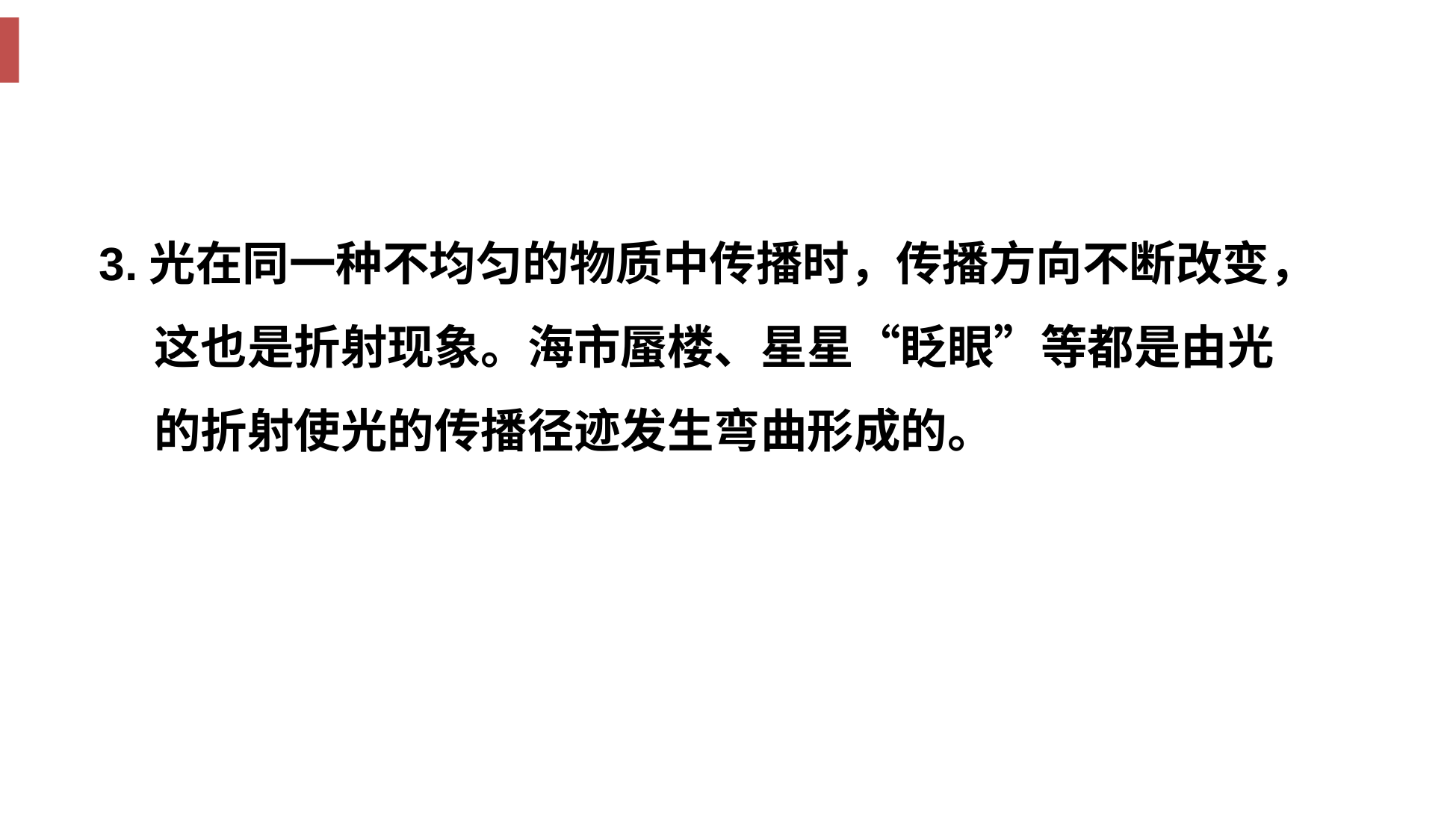

3.光在同一种不均匀的物质中传播时，传播方向不断改变，这也是折射现象。海市蜃楼、星星“眨眼”等都是由光的折射使光的传播径迹发生弯曲形成的。